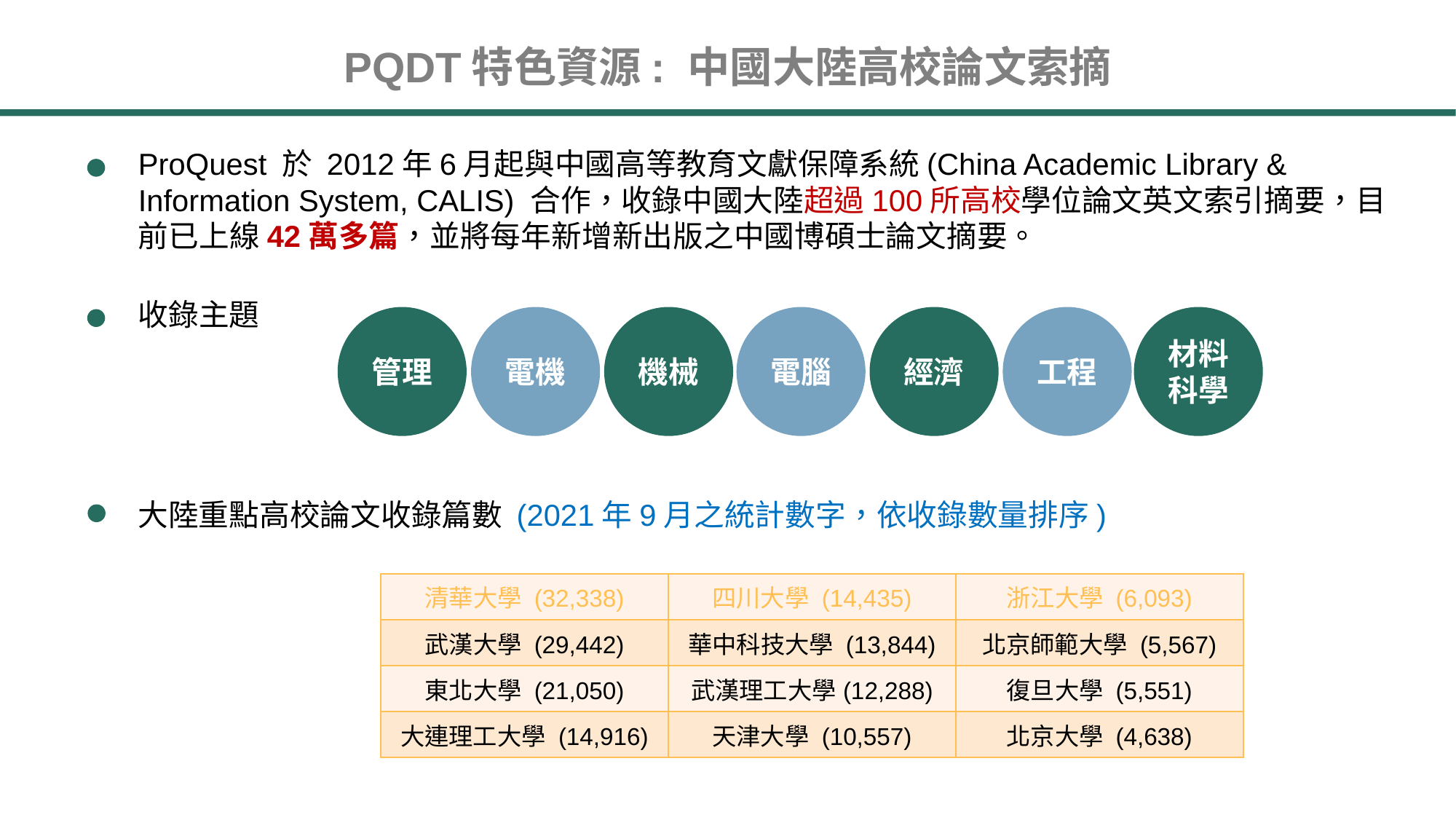

PQDT特色資源: 中國大陸高校論文索摘

ProQuest 於 2012年6月起與中國高等教育文獻保障系統(China Academic Library & Information System, CALIS) 合作，收錄中國大陸超過100所高校學位論文英文索引摘要，目前已上線42萬多篇，並將每年新增新出版之中國博碩士論文摘要。

收錄主題
管理
電機
機械
電腦
經濟
工程
材料科學

大陸重點高校論文收錄篇數 (2021年9月之統計數字，依收錄數量排序)

| 清華大學 (32,338) | 四川大學 (14,435) | 浙江大學 (6,093) |
| --- | --- | --- |
| 武漢大學 (29,442) | 華中科技大學 (13,844) | 北京師範大學 (5,567) |
| 東北大學 (21,050) | 武漢理工大學(12,288) | 復旦大學 (5,551) |
| 大連理工大學 (14,916) | 天津大學 (10,557) | 北京大學 (4,638) |